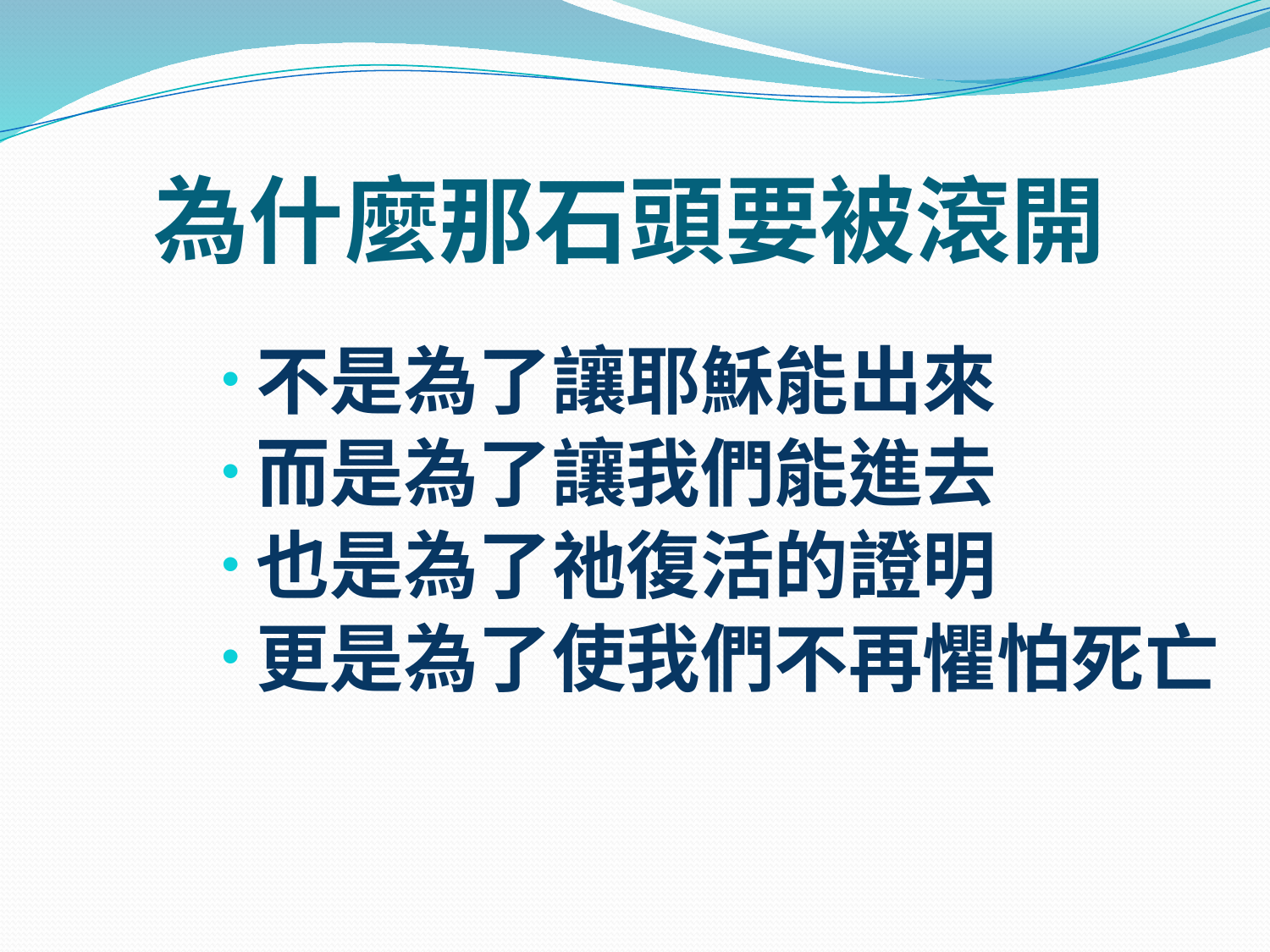

# 為什麼那石頭要被滾開
不是為了讓耶穌能出來
而是為了讓我們能進去
也是為了祂復活的證明
更是為了使我們不再懼怕死亡